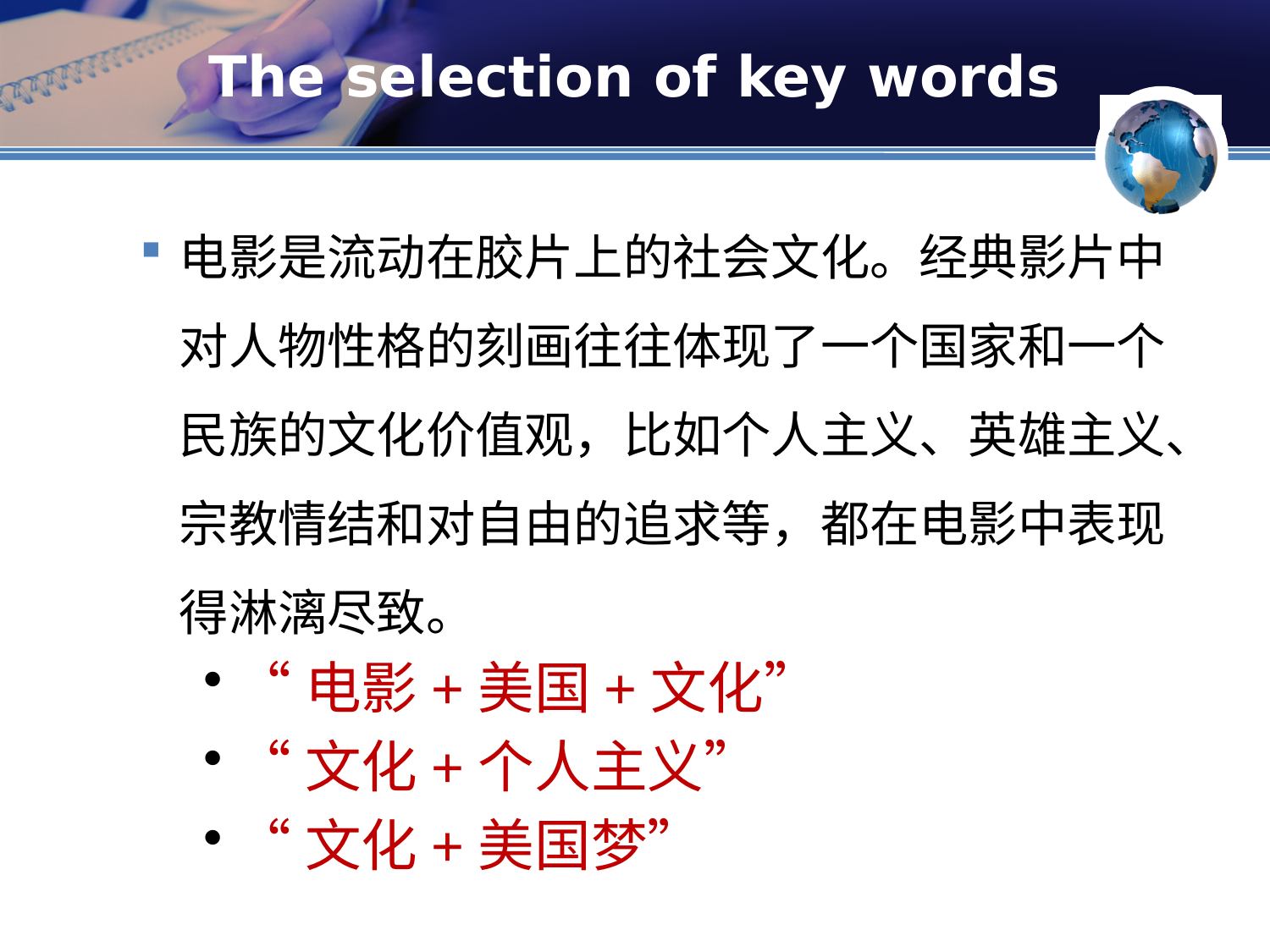

# The selection of key words
电影是流动在胶片上的社会文化。经典影片中对人物性格的刻画往往体现了一个国家和一个民族的文化价值观，比如个人主义、英雄主义、宗教情结和对自由的追求等，都在电影中表现得淋漓尽致。
“电影+美国+文化”
“文化+个人主义”
“文化+美国梦”